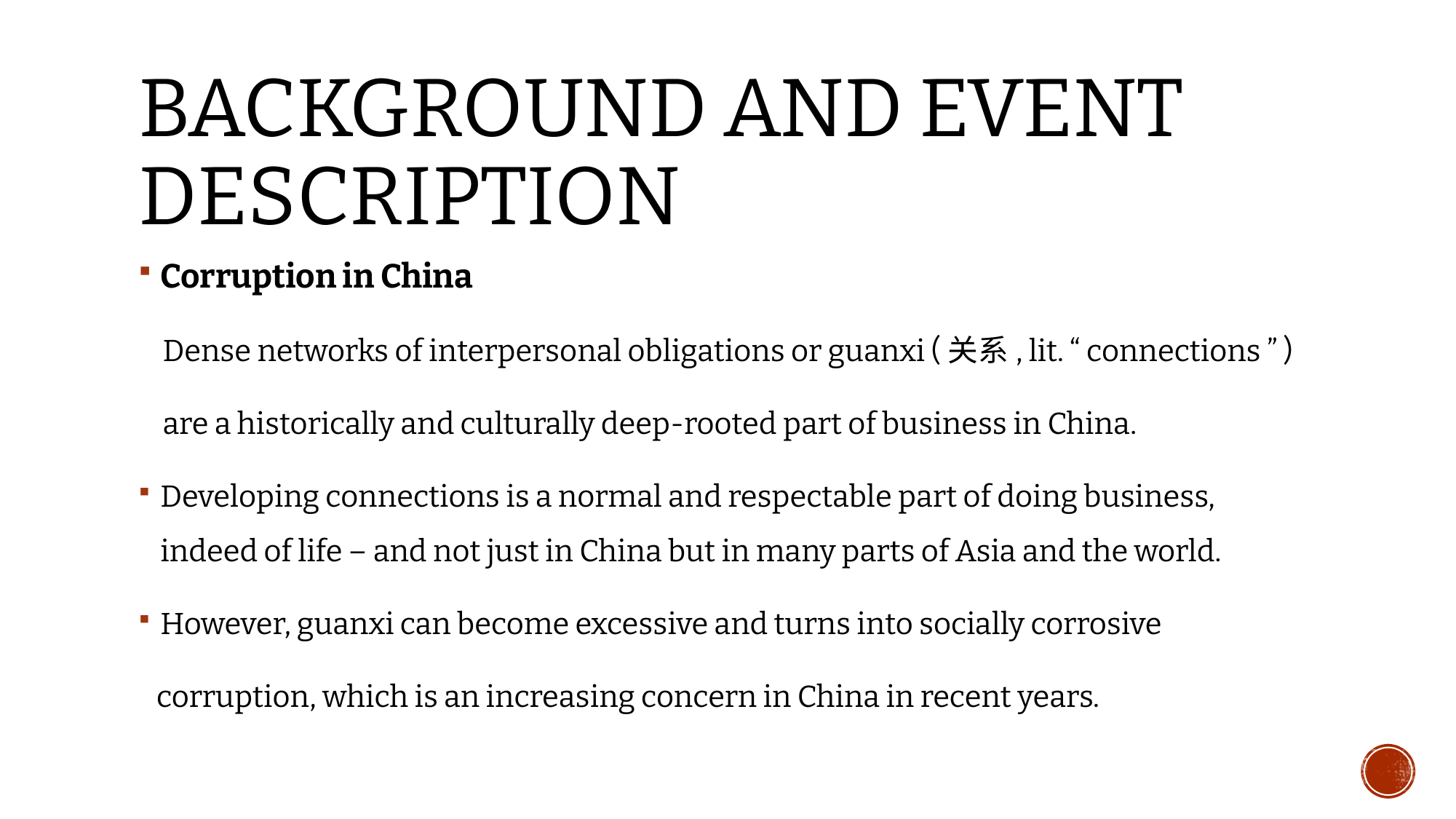

# Background and Event Description
Corruption in China
    Dense networks of interpersonal obligations or guanxi (关系, lit. “ connections ” )
    are a historically and culturally deep-rooted part of business in China.
Developing connections is a normal and respectable part of doing business, indeed of life – and not just in China but in many parts of Asia and the world.
However, guanxi can become excessive and turns into socially corrosive
   corruption, which is an increasing concern in China in recent years.